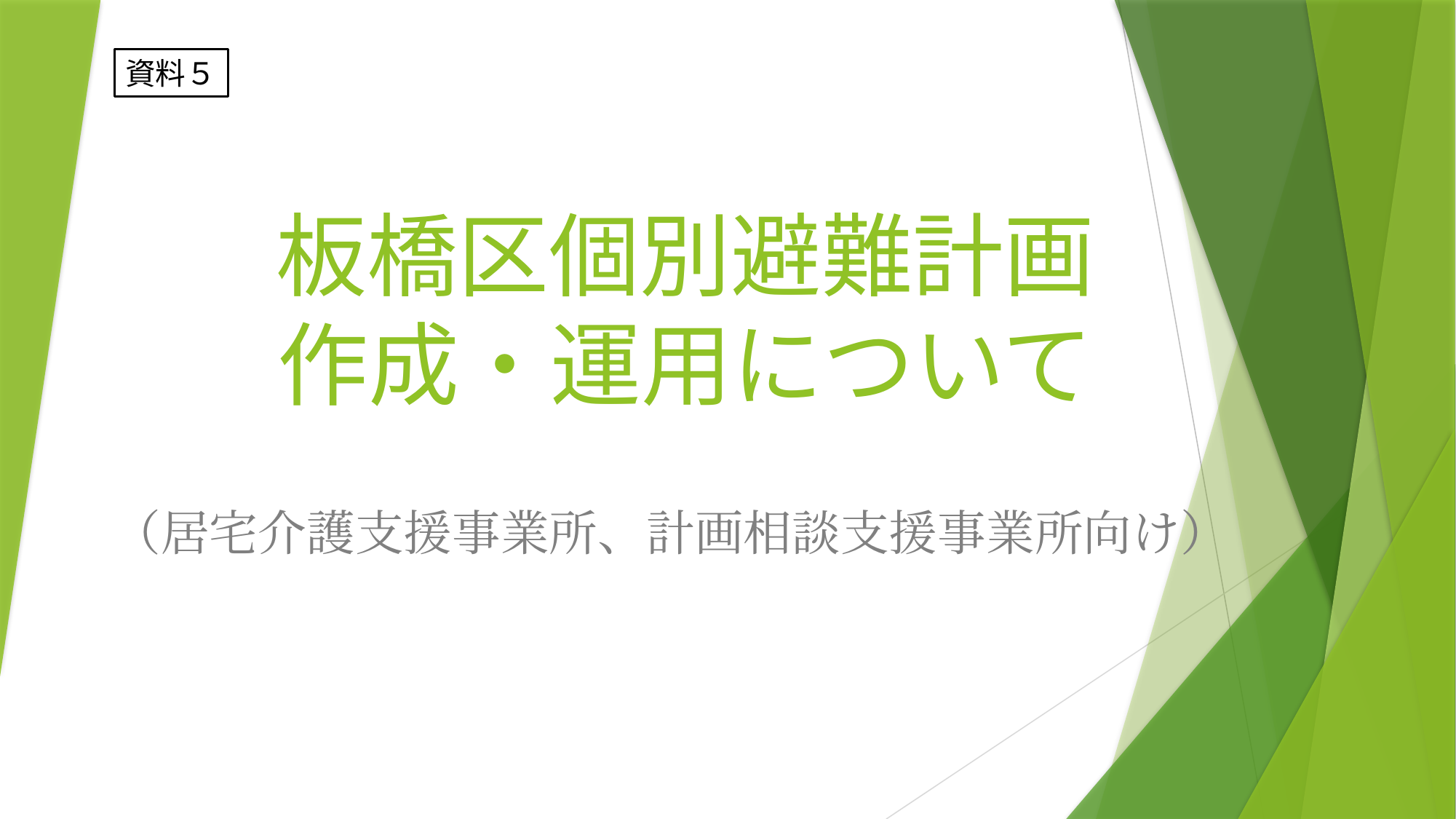

資料５
# 板橋区個別避難計画 作成・運用について
（居宅介護支援事業所、計画相談支援事業所向け）